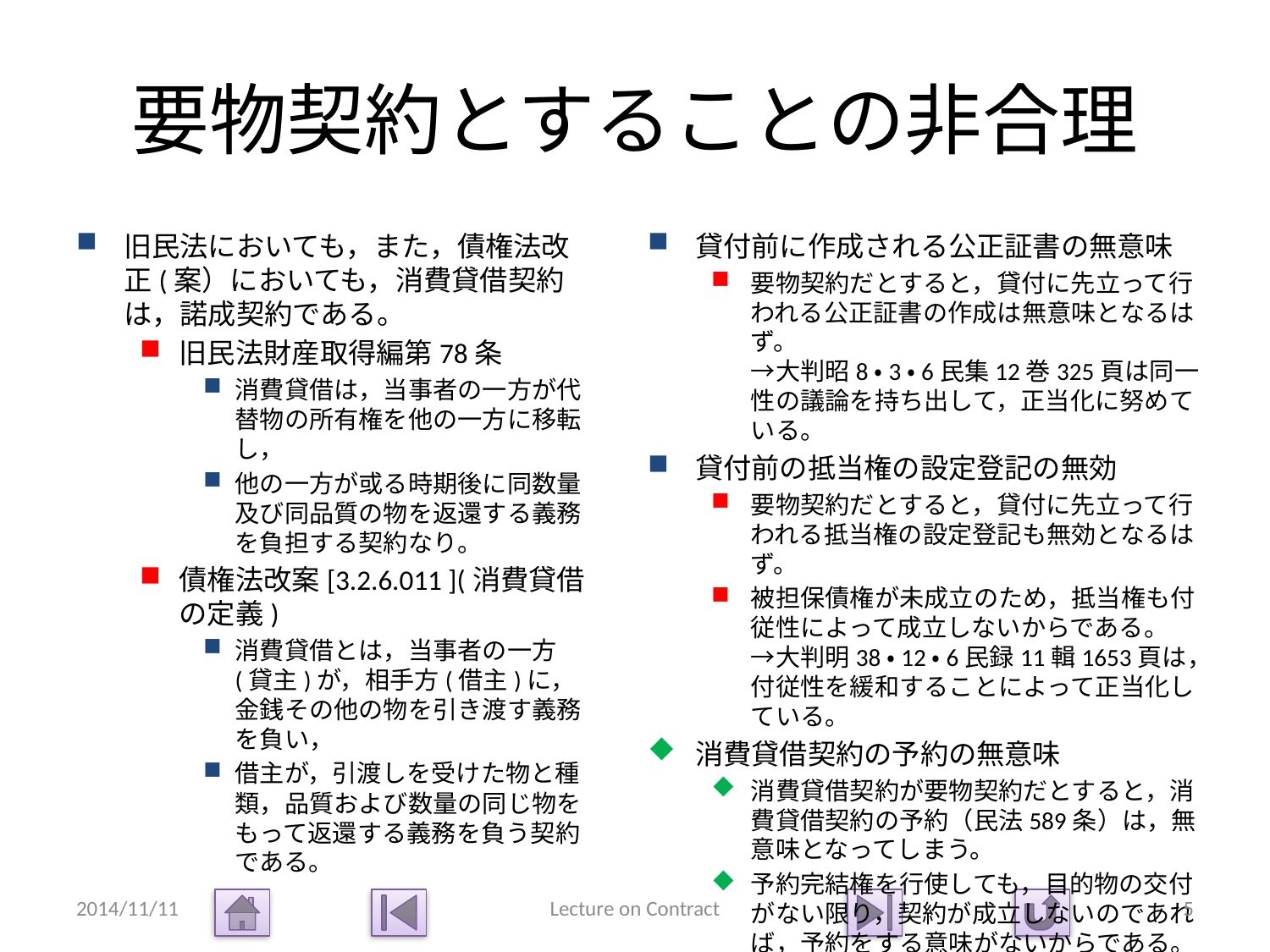

# 要物契約とすることの非合理
旧民法においても，また，債権法改正(案）においても，消費貸借契約は，諾成契約である。
旧民法財産取得編第78条
消費貸借は，当事者の一方が代替物の所有権を他の一方に移転し，
他の一方が或る時期後に同数量及び同品質の物を返還する義務を負担する契約なり。
債権法改案[3.2.6.011 ](消費貸借の定義)
消費貸借とは，当事者の一方(貸主)が，相手方(借主)に，金銭その他の物を引き渡す義務を負い，
借主が，引渡しを受けた物と種類，品質および数量の同じ物をもって返還する義務を負う契約である。
貸付前に作成される公正証書の無意味
要物契約だとすると，貸付に先立って行われる公正証書の作成は無意味となるはず。
→大判昭8・3・6民集12巻325頁は同一性の議論を持ち出して，正当化に努めている。
貸付前の抵当権の設定登記の無効
要物契約だとすると，貸付に先立って行われる抵当権の設定登記も無効となるはず。
被担保債権が未成立のため，抵当権も付従性によって成立しないからである。
→大判明38・12・6民録11輯1653頁は，付従性を緩和することによって正当化している。
消費貸借契約の予約の無意味
消費貸借契約が要物契約だとすると，消費貸借契約の予約（民法589条）は，無意味となってしまう。
予約完結権を行使しても，目的物の交付がない限り，契約が成立しないのであれば，予約をする意味がないからである。
2014/11/11
Lecture on Contract
5